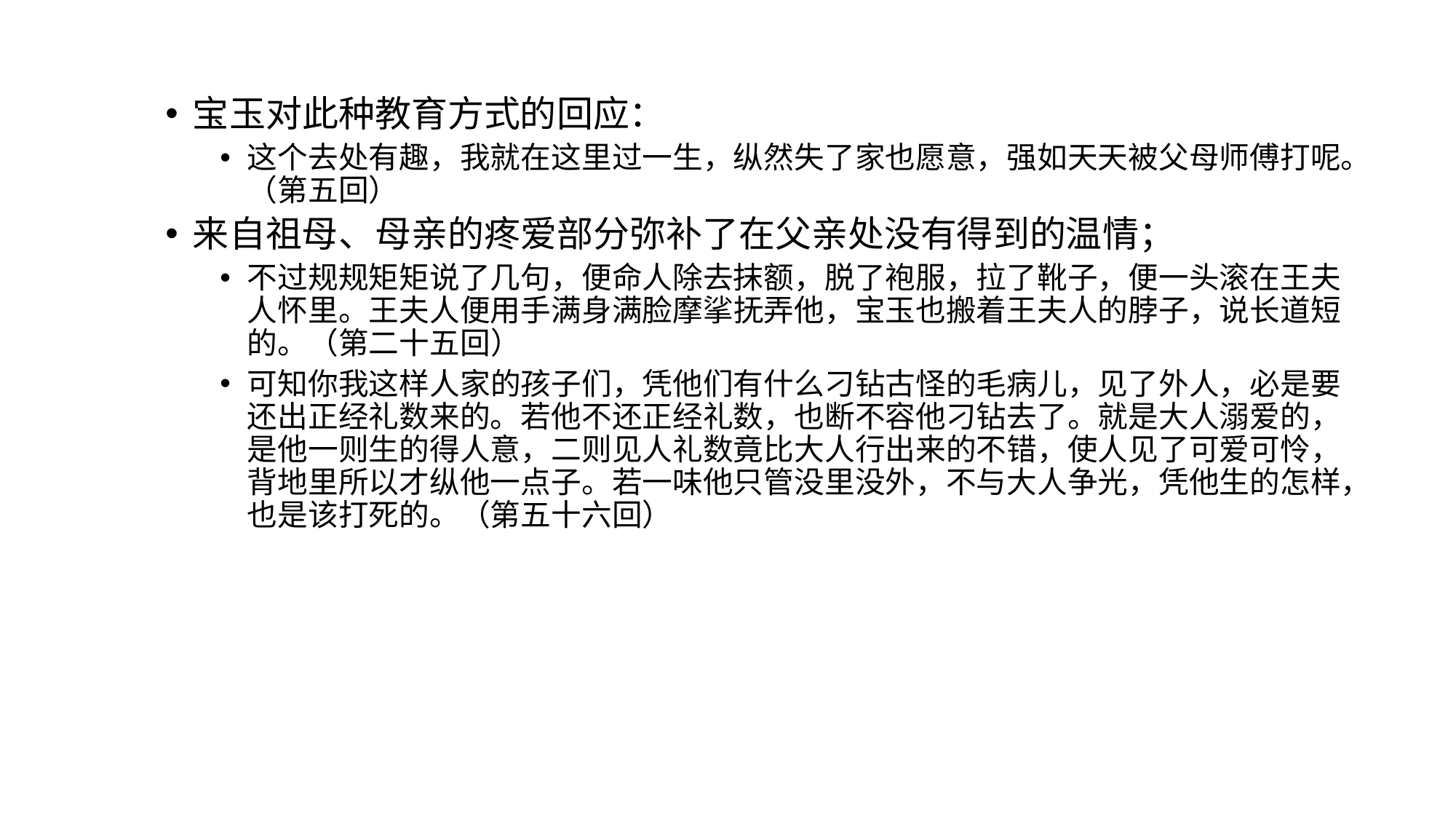

宝玉对此种教育方式的回应：
这个去处有趣，我就在这里过一生，纵然失了家也愿意，强如天天被父母师傅打呢。（第五回）
来自祖母、母亲的疼爱部分弥补了在父亲处没有得到的温情；
不过规规矩矩说了几句，便命人除去抹额，脱了袍服，拉了靴子，便一头滚在王夫人怀里。王夫人便用手满身满脸摩挲抚弄他，宝玉也搬着王夫人的脖子，说长道短的。（第二十五回）
可知你我这样人家的孩子们，凭他们有什么刁钻古怪的毛病儿，见了外人，必是要还出正经礼数来的。若他不还正经礼数，也断不容他刁钻去了。就是大人溺爱的，是他一则生的得人意，二则见人礼数竟比大人行出来的不错，使人见了可爱可怜，背地里所以才纵他一点子。若一味他只管没里没外，不与大人争光，凭他生的怎样，也是该打死的。（第五十六回）